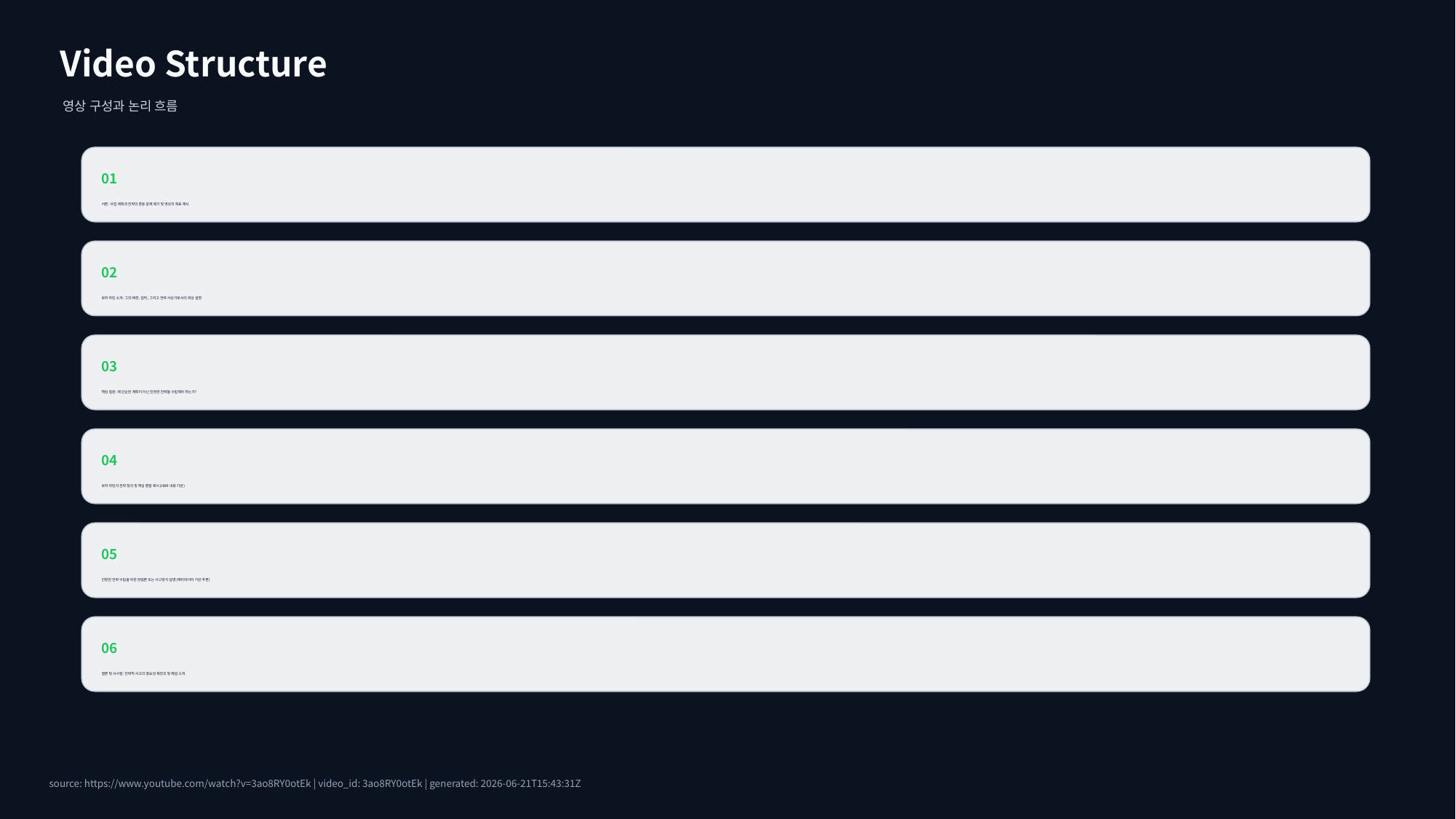

Video Structure
영상 구성과 논리 흐름

01
서론: 사업 계획과 전략의 혼동 문제 제기 및 영상의 목표 제시

02
로저 마틴 소개: 그의 배경, 업적, 그리고 전략 사상가로서의 위상 설명

03
핵심 질문: 왜 단순한 계획이 아닌 진정한 전략을 수립해야 하는가?

04
로저 마틴의 전략 정의 및 핵심 통찰 제시 (HBR 내용 기반)

05
진정한 전략 수립을 위한 방법론 또는 사고방식 설명 (메타데이터 기반 추론)

06
결론 및 시사점: 전략적 사고의 중요성 재강조 및 채널 소개
source: https://www.youtube.com/watch?v=3ao8RY0otEk | video_id: 3ao8RY0otEk | generated: 2026-06-21T15:43:31Z